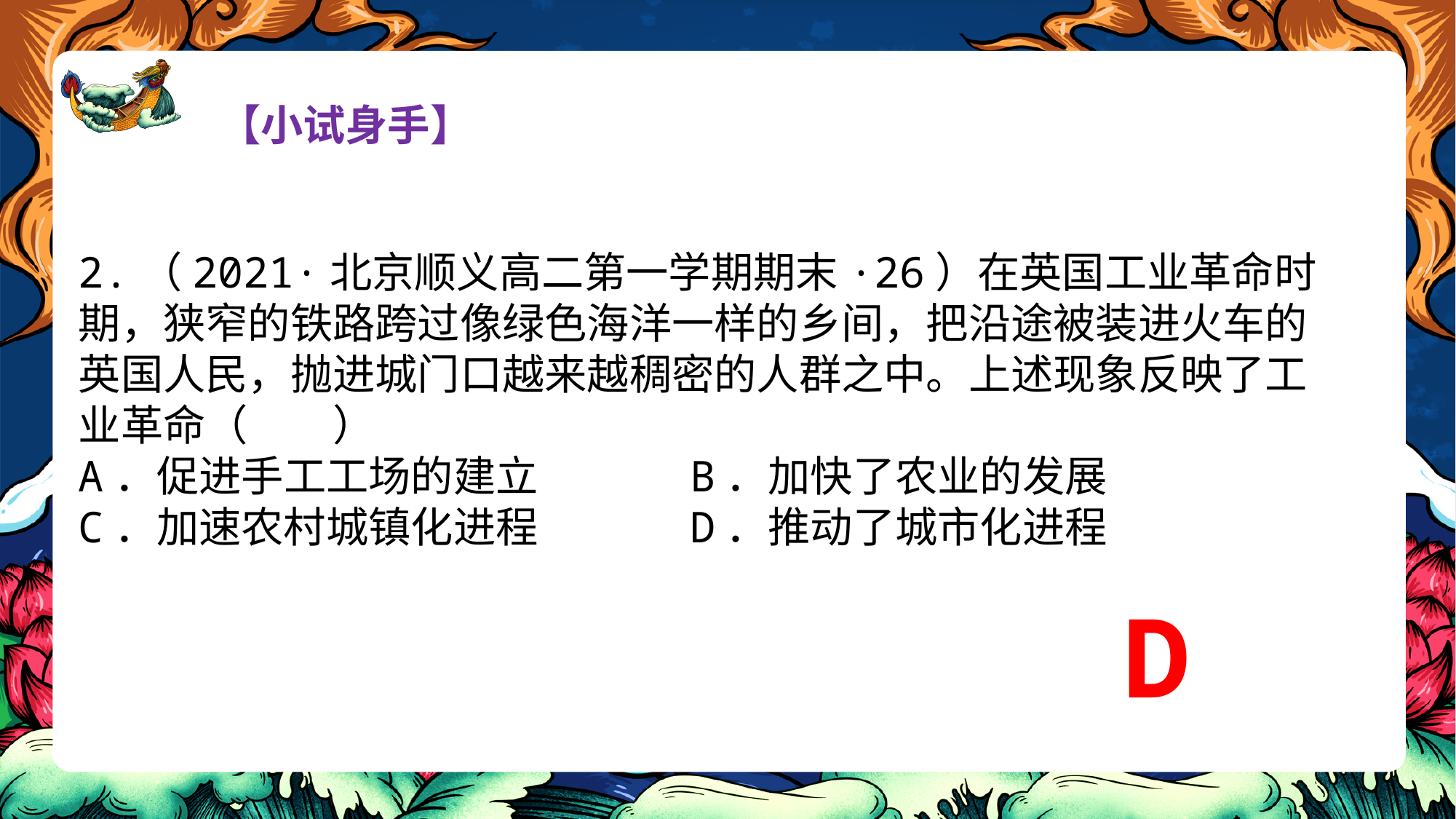

【小试身手】
2.（2021·北京顺义高二第一学期期末·26）在英国工业革命时期，狭窄的铁路跨过像绿色海洋一样的乡间，把沿途被装进火车的英国人民，抛进城门口越来越稠密的人群之中。上述现象反映了工业革命（　　）
A．促进手工工场的建立               B．加快了农业的发展
C．加速农村城镇化进程               D．推动了城市化进程
D